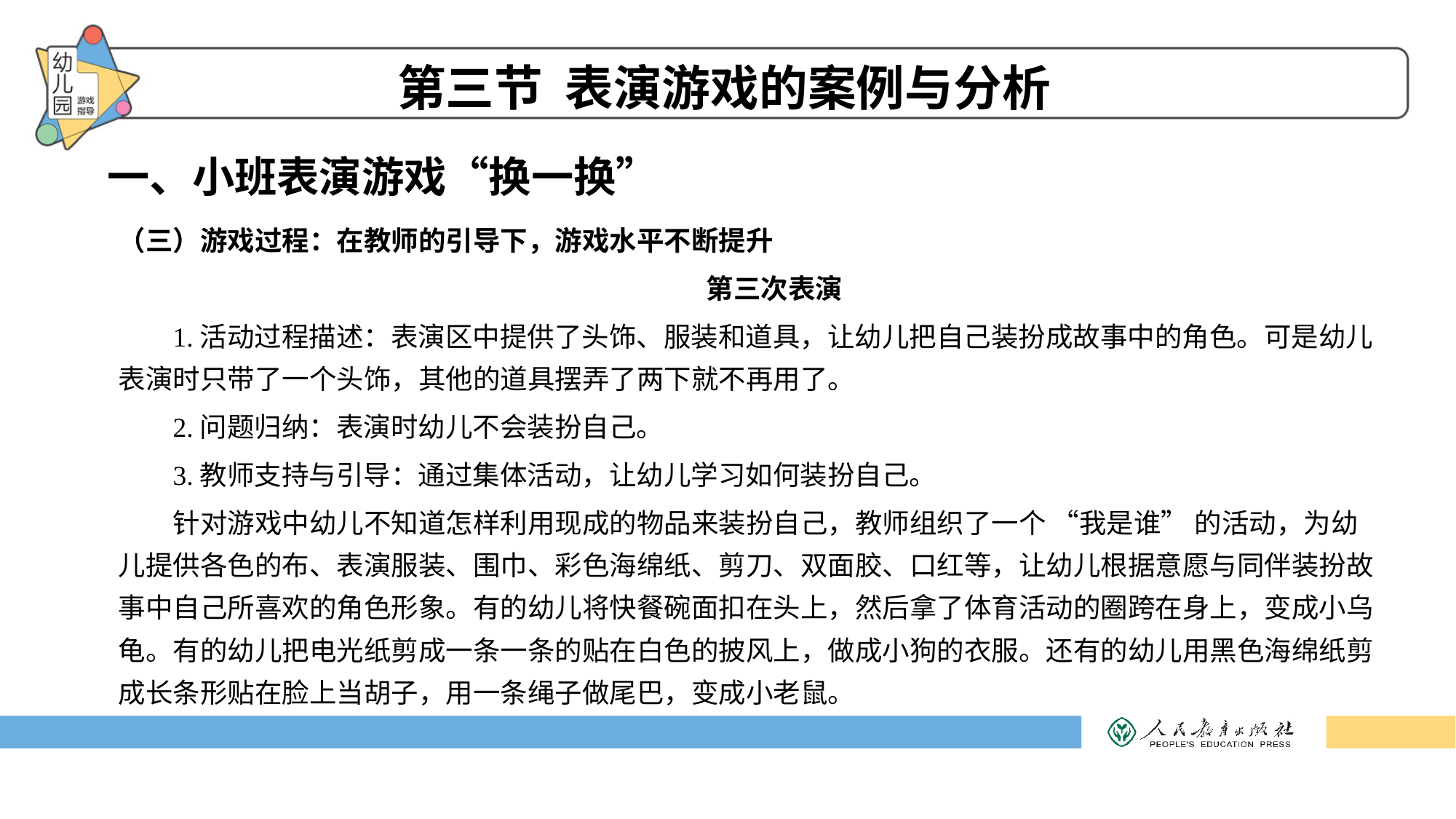

第三节  表演游戏的案例与分析
一、小班表演游戏“换一换”
（三）游戏过程：在教师的引导下，游戏水平不断提升
第三次表演
1.活动过程描述：表演区中提供了头饰、服装和道具，让幼儿把自己装扮成故事中的角色。可是幼儿表演时只带了一个头饰，其他的道具摆弄了两下就不再用了。
2.问题归纳：表演时幼儿不会装扮自己。
3.教师支持与引导：通过集体活动，让幼儿学习如何装扮自己。
针对游戏中幼儿不知道怎样利用现成的物品来装扮自己，教师组织了一个 “我是谁” 的活动，为幼儿提供各色的布、表演服装、围巾、彩色海绵纸、剪刀、双面胶、口红等，让幼儿根据意愿与同伴装扮故事中自己所喜欢的角色形象。有的幼儿将快餐碗面扣在头上，然后拿了体育活动的圈跨在身上，变成小乌龟。有的幼儿把电光纸剪成一条一条的贴在白色的披风上，做成小狗的衣服。还有的幼儿用黑色海绵纸剪成长条形贴在脸上当胡子，用一条绳子做尾巴，变成小老鼠。